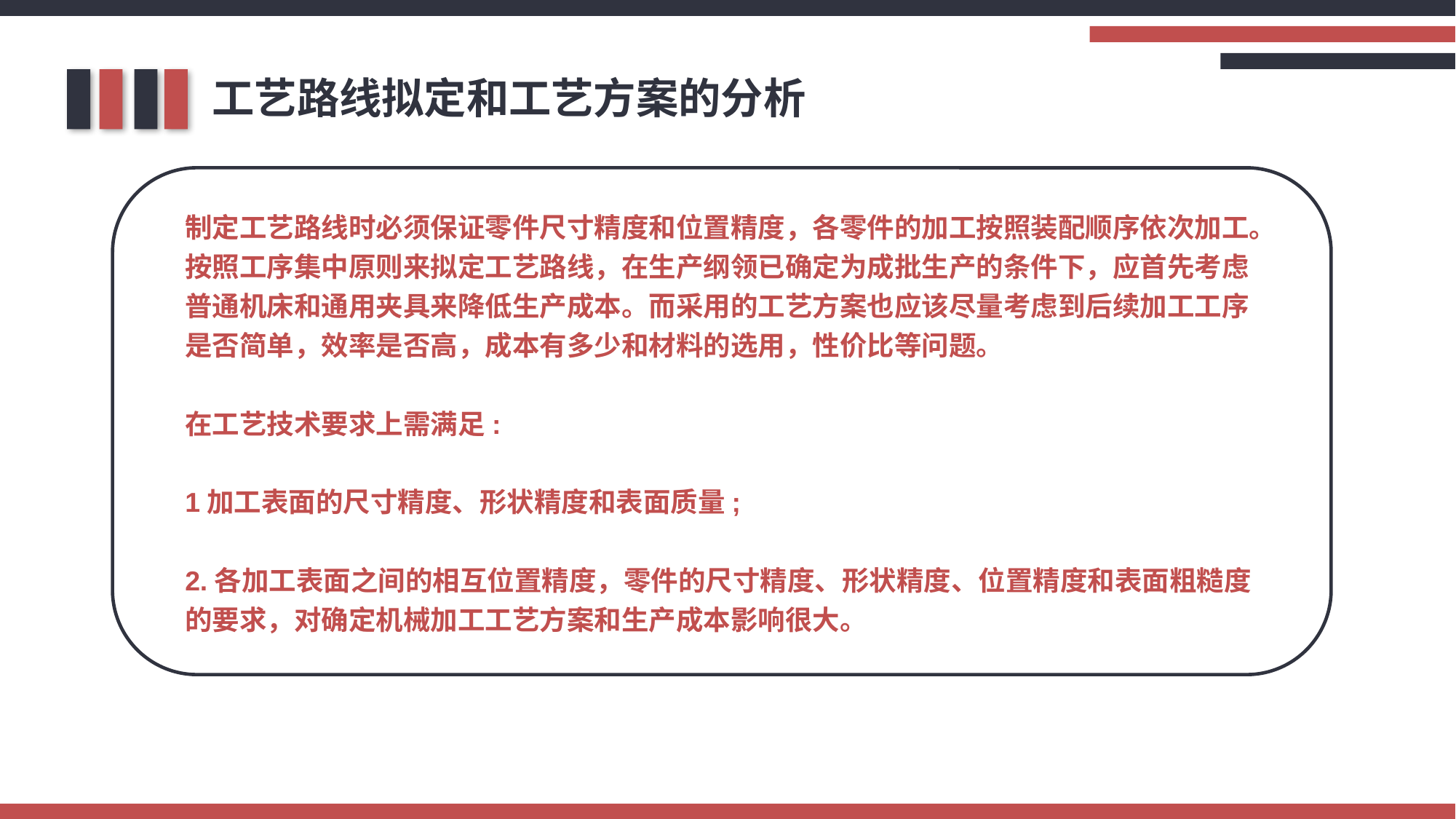

工艺路线拟定和工艺方案的分析

制定工艺路线时必须保证零件尺寸精度和位置精度，各零件的加工按照装配顺序依次加工。按照工序集中原则来拟定工艺路线，在生产纲领已确定为成批生产的条件下，应首先考虑普通机床和通用夹具来降低生产成本。而采用的工艺方案也应该尽量考虑到后续加工工序是否简单，效率是否高，成本有多少和材料的选用，性价比等问题。
在工艺技术要求上需满足:
1加工表面的尺寸精度、形状精度和表面质量;
2.各加工表面之间的相互位置精度，零件的尺寸精度、形状精度、位置精度和表面粗糙度的要求，对确定机械加工工艺方案和生产成本影响很大。